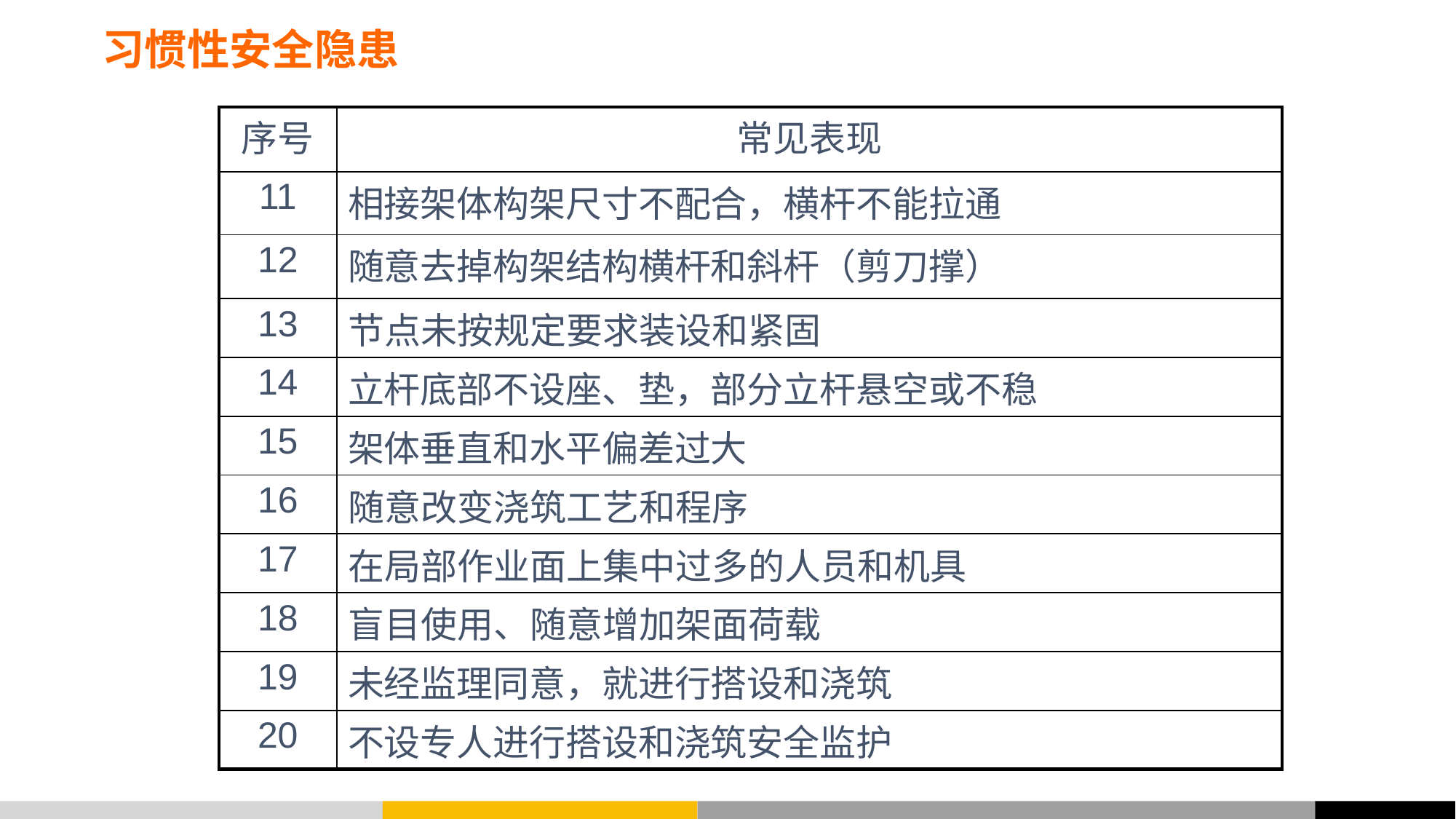

# 习惯性安全隐患
| 序号 | 常见表现 |
| --- | --- |
| 11 | 相接架体构架尺寸不配合，横杆不能拉通 |
| 12 | 随意去掉构架结构横杆和斜杆（剪刀撑） |
| 13 | 节点未按规定要求装设和紧固 |
| 14 | 立杆底部不设座、垫，部分立杆悬空或不稳 |
| 15 | 架体垂直和水平偏差过大 |
| 16 | 随意改变浇筑工艺和程序 |
| 17 | 在局部作业面上集中过多的人员和机具 |
| 18 | 盲目使用、随意增加架面荷载 |
| 19 | 未经监理同意，就进行搭设和浇筑 |
| 20 | 不设专人进行搭设和浇筑安全监护 |